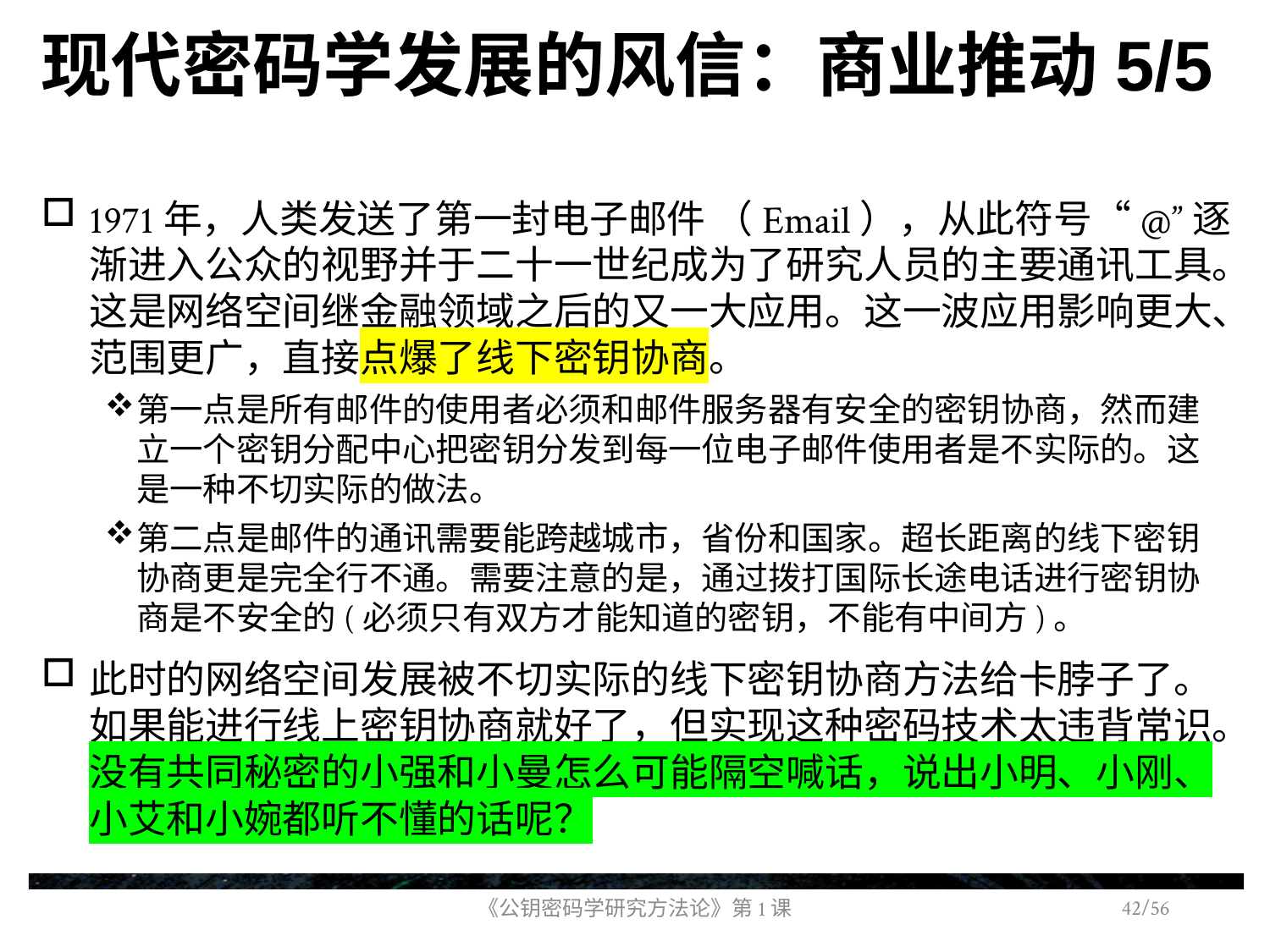

# 现代密码学发展的风信：商业推动5/5
1971年，人类发送了第一封电子邮件 （Email），从此符号“@”逐渐进入公众的视野并于二十一世纪成为了研究人员的主要通讯工具。这是网络空间继金融领域之后的又一大应用。这一波应用影响更大、范围更广，直接点爆了线下密钥协商。
第一点是所有邮件的使用者必须和邮件服务器有安全的密钥协商，然而建立一个密钥分配中心把密钥分发到每一位电子邮件使用者是不实际的。这是一种不切实际的做法。
第二点是邮件的通讯需要能跨越城市，省份和国家。超长距离的线下密钥协商更是完全行不通。需要注意的是，通过拨打国际长途电话进行密钥协商是不安全的(必须只有双方才能知道的密钥，不能有中间方)。
此时的网络空间发展被不切实际的线下密钥协商方法给卡脖子了。如果能进行线上密钥协商就好了，但实现这种密码技术太违背常识。没有共同秘密的小强和小曼怎么可能隔空喊话，说出小明、小刚、小艾和小婉都听不懂的话呢？
《公钥密码学研究方法论》第1课
42/56